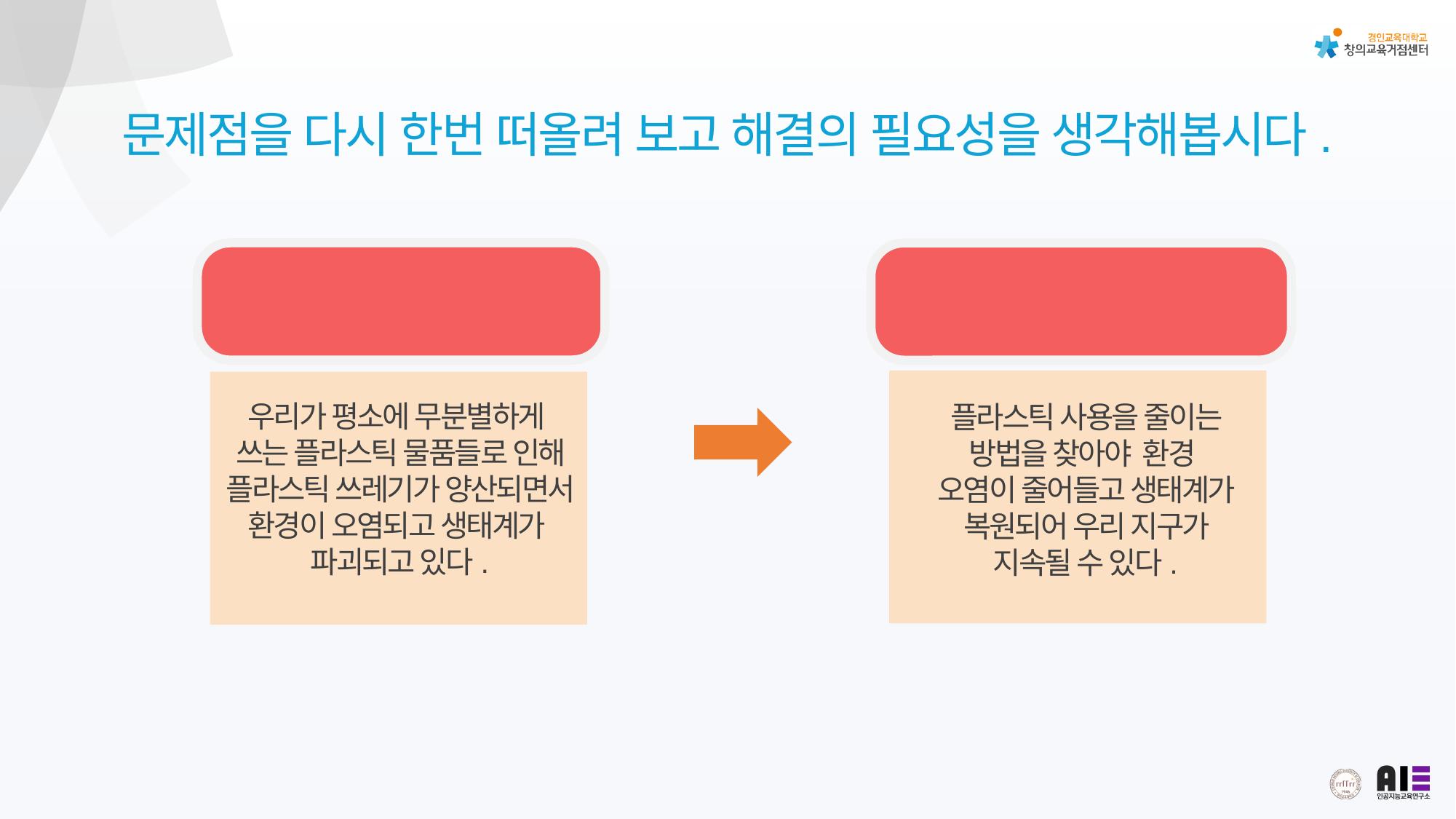

문제점을 다시 한번 떠올려 보고 해결의 필요성을 생각해봅시다.
문제점
우리가 평소에 무분별하게
쓰는 플라스틱 물품들로 인해 플라스틱 쓰레기가 양산되면서 환경이 오염되고 생태계가
파괴되고 있다.
해결의 필요성
플라스틱 사용을 줄이는 방법을 찾아야  환경
오염이 줄어들고 생태계가 복원되어 우리 지구가 지속될 수 있다.